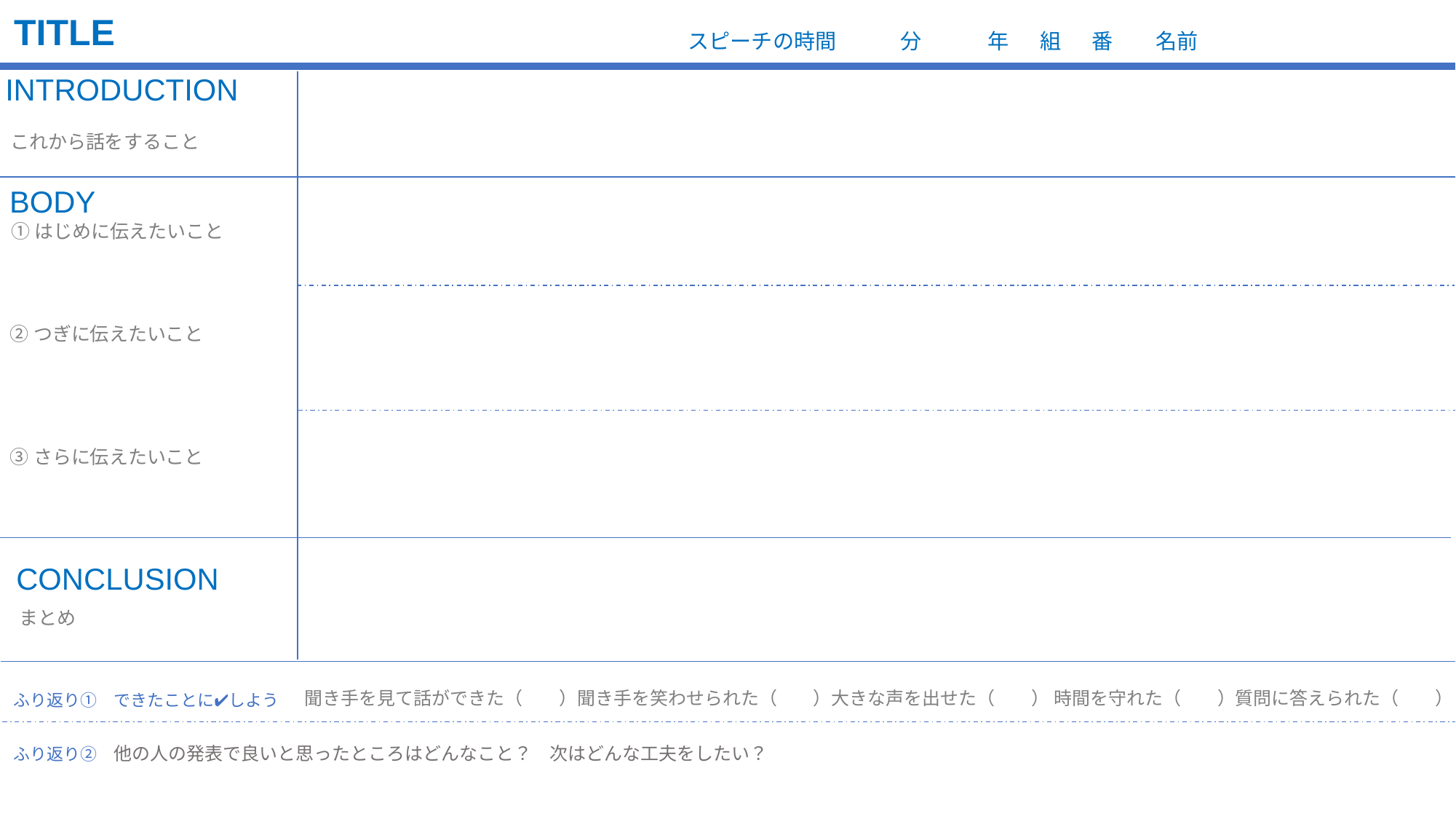

TITLE

スピーチの時間　　　分
             年　  組　  番　　名前
INTRODUCTION

これから話をすること

BODY
①はじめに伝えたいこと

②つぎに伝えたいこと

③さらに伝えたいこと

CONCLUSION
まとめ
聞き手を見て話ができた（　　）聞き手を笑わせられた（　　）大きな声を出せた（　　） 時間を守れた（　　）質問に答えられた（　　）
ふり返り①　できたことに✔しよう
ふり返り②　他の人の発表で良いと思ったところはどんなこと？　次はどんな工夫をしたい？